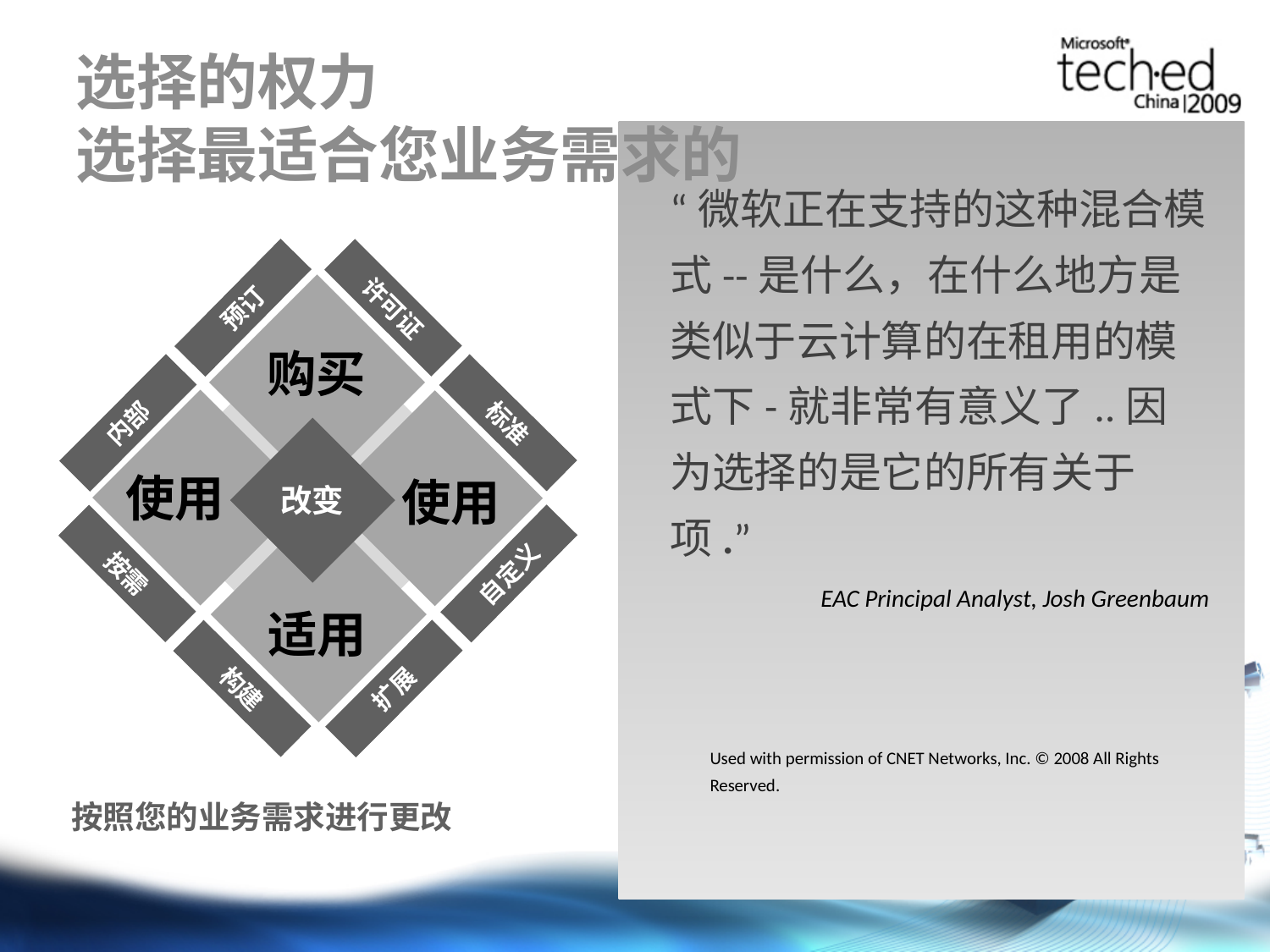

# 选择的权力 选择最适合您业务需求的
“微软正在支持的这种混合模式--是什么，在什么地方是类似于云计算的在租用的模式下-就非常有意义了..因为选择的是它的所有关于项.”
EAC Principal Analyst, Josh Greenbaum

购买
许可证
预订

使用
内部
按需

使用
标准
自定义

改变

适用
构建
扩展
Used with permission of CNET Networks, Inc. © 2008 All Rights Reserved.
按照您的业务需求进行更改